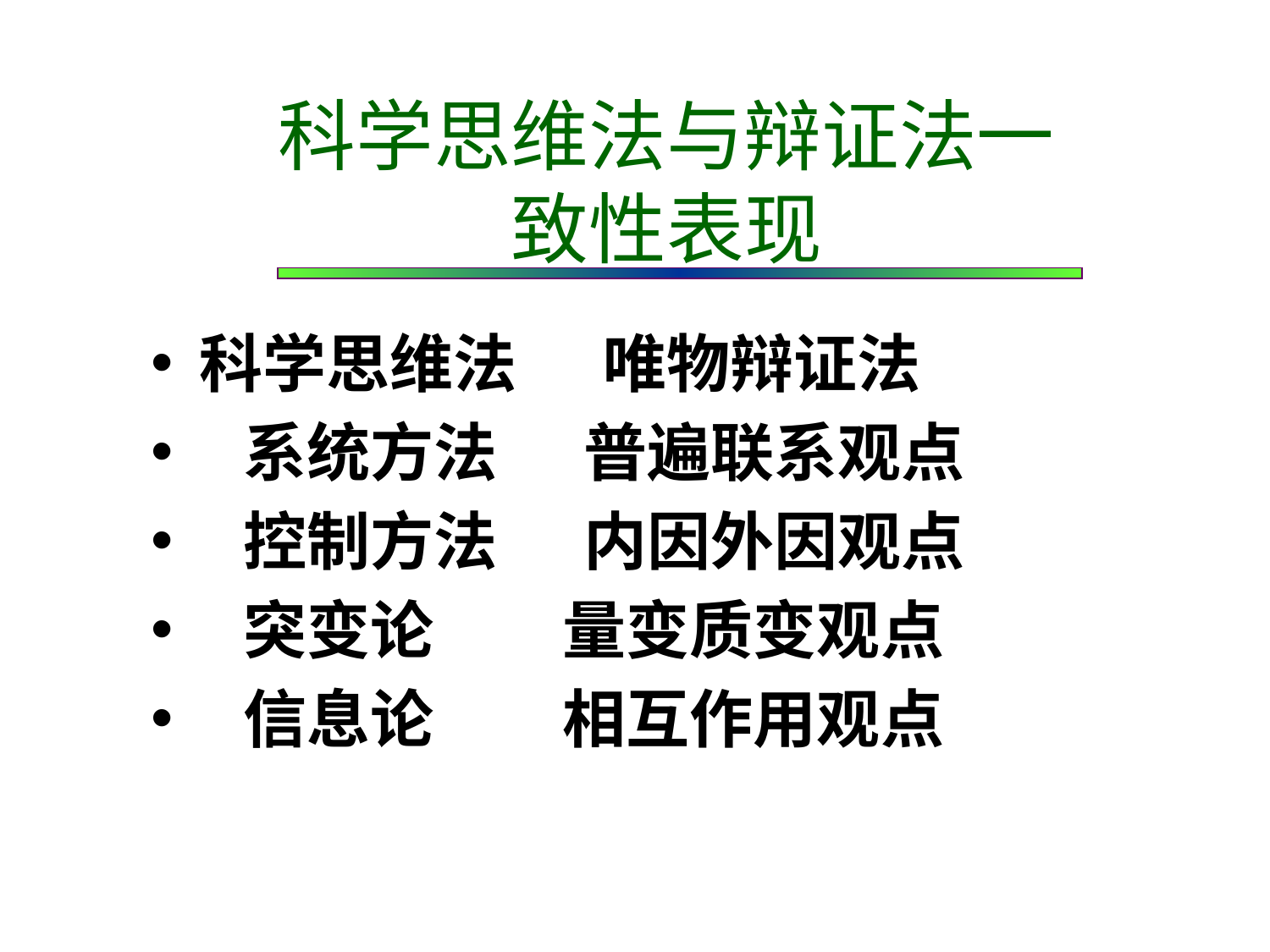

# 科学思维法与辩证法一致性表现

科学思维法      唯物辩证法
  系统方法      普遍联系观点
  控制方法      内因外因观点
  突变论         量变质变观点
  信息论         相互作用观点